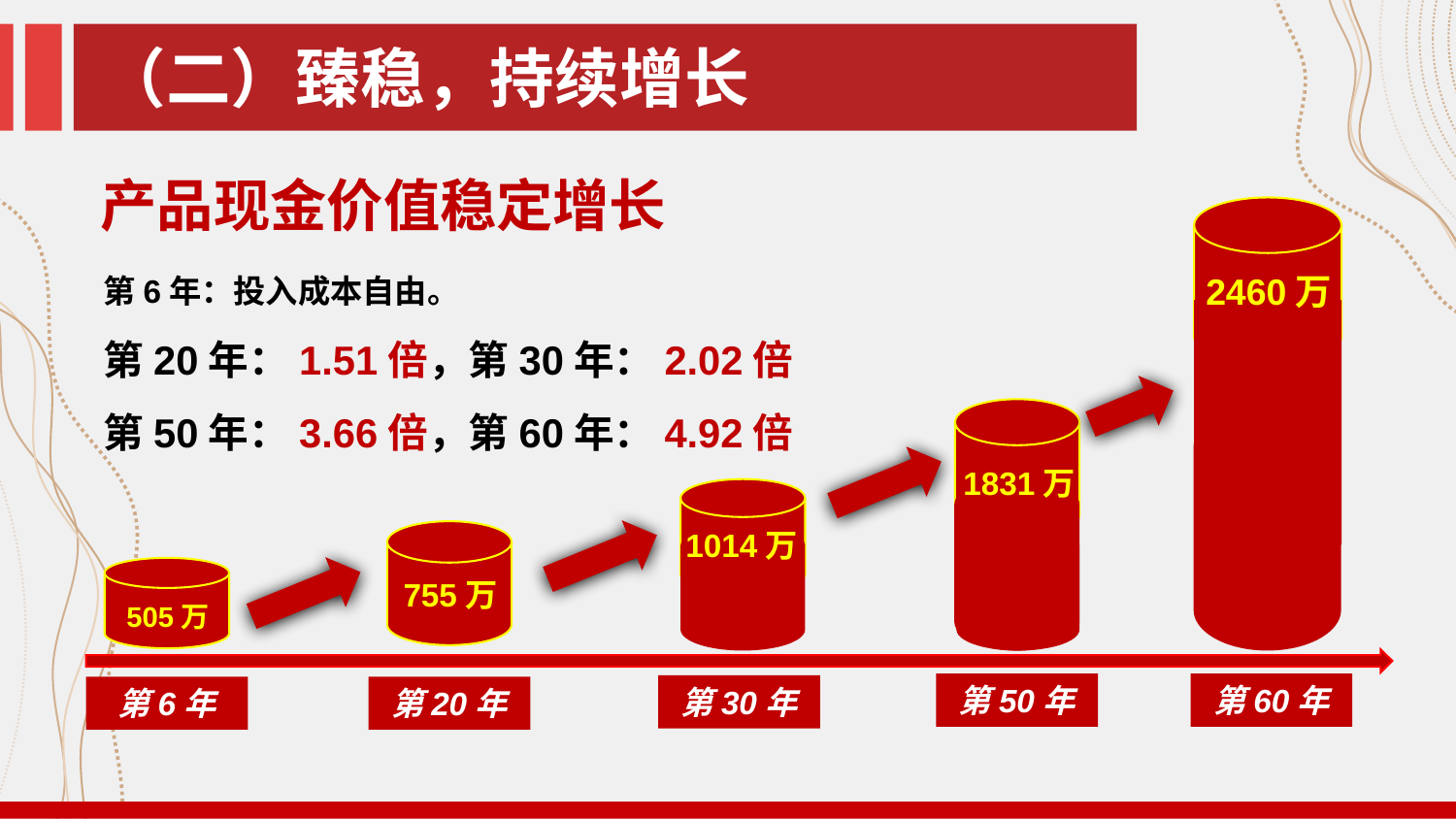

（二）臻稳，持续增长
产品现金价值稳定增长

第6年：投入成本自由。
第20年：1.51倍，第30年：2.02倍
第50年：3.66倍，第60年：4.92倍
2460万

1831万

1014万

755万
505万

第50年
第60年
第30年
第6年
第20年